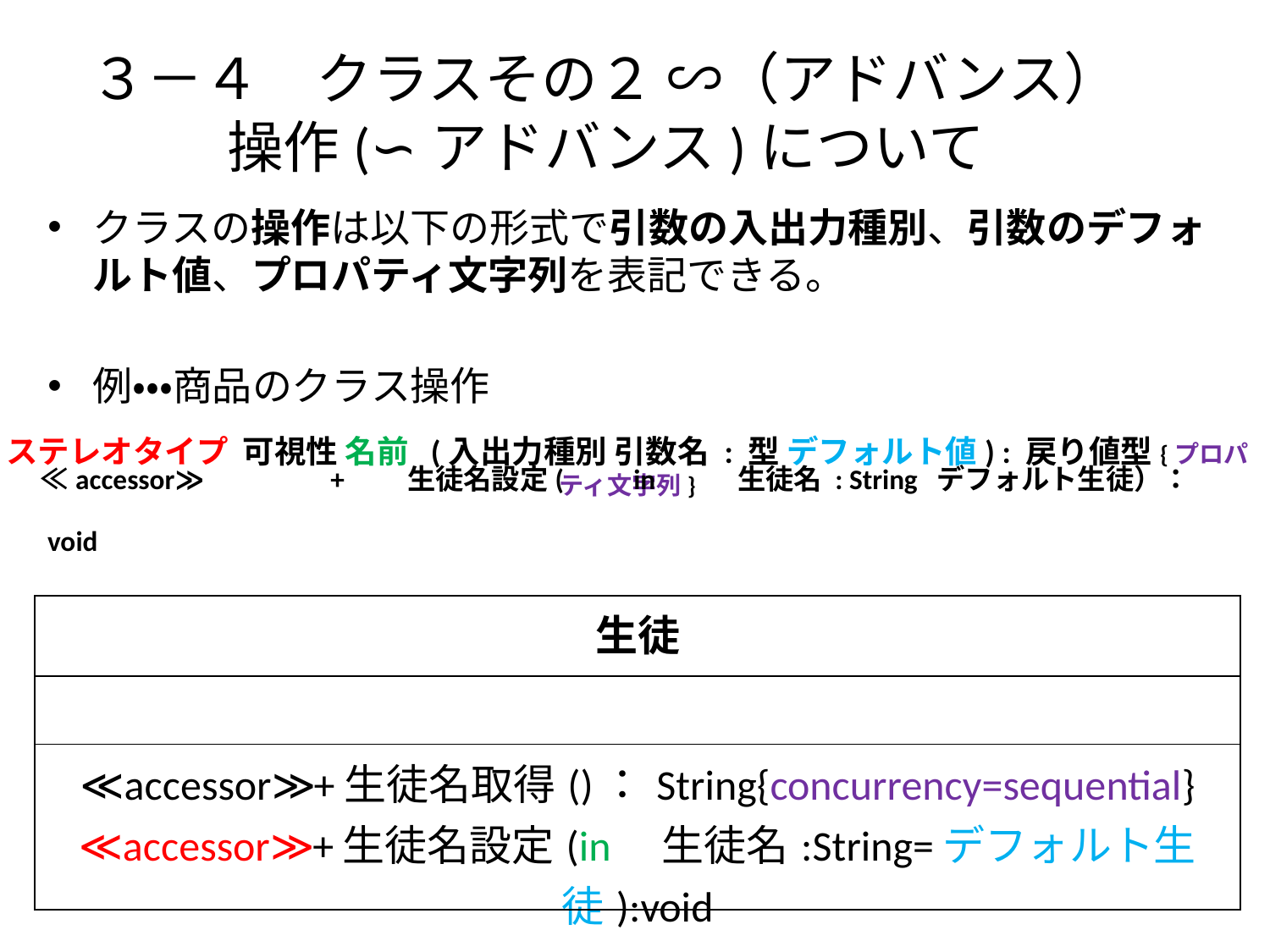

# ３－４　クラスその２ ∽（アドバンス） 操作(∽アドバンス)について
クラスの操作は以下の形式で引数の入出力種別、引数のデフォルト値、プロパティ文字列を表記できる。

例・・・商品のクラス操作
ステレオタイプ  可視性 名前  (入出力種別 引数名 : 型 デフォルト値) : 戻り値型{プロパティ文字列}
　≪accessor≫　　　　+　　生徒名設定(　　in　　   生徒名 : String  デフォルト生徒）：　　void
| 生徒 |
| --- |
|  |
| ≪accessor≫+生徒名取得()：String{concurrency=sequential} ≪accessor≫+生徒名設定(in　生徒名:String=デフォルト生徒):void |